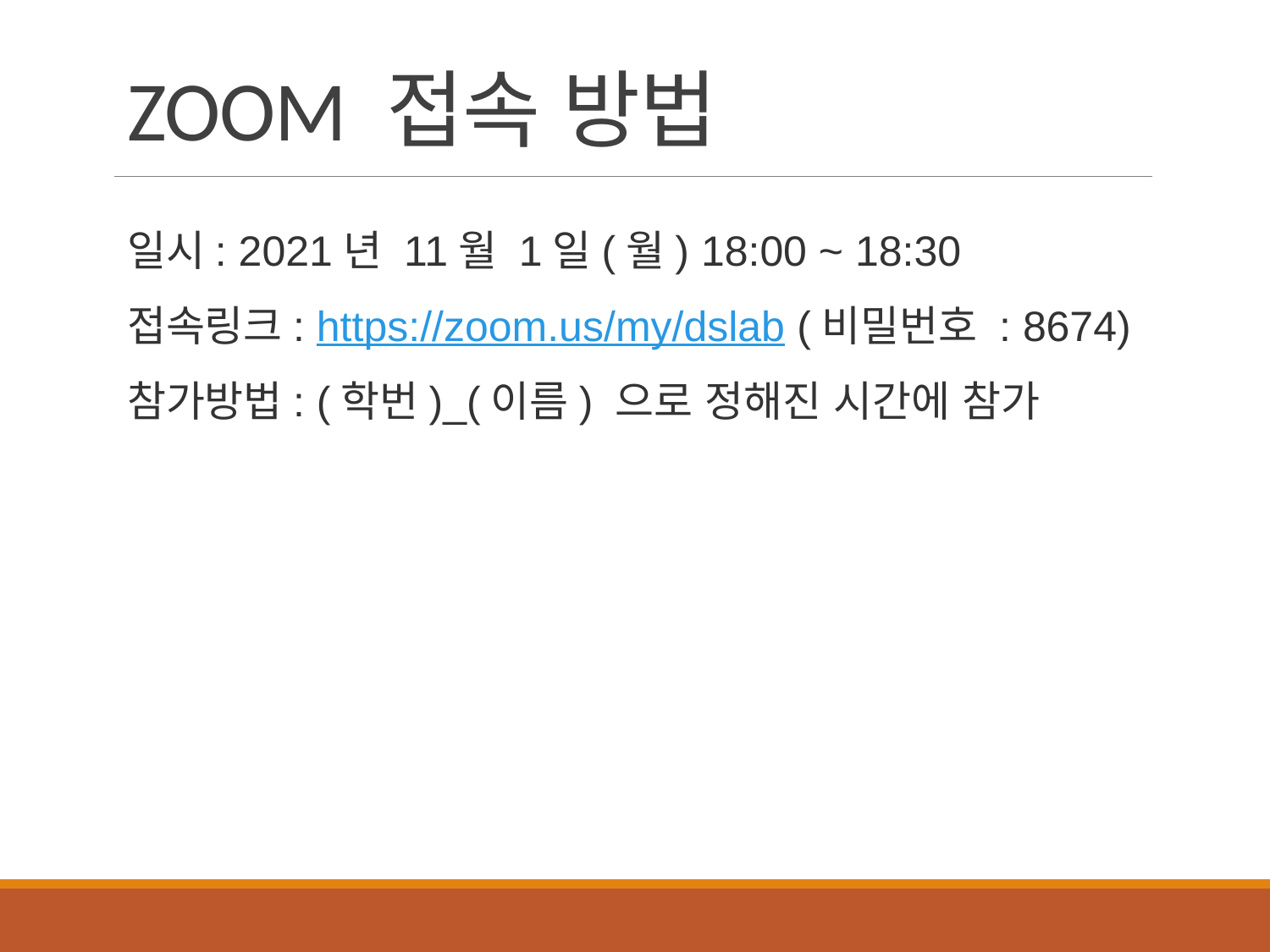

# ZOOM 접속 방법
일시: 2021년 11월 1일(월) 18:00 ~ 18:30
접속링크: https://zoom.us/my/dslab (비밀번호 : 8674)
참가방법: (학번)_(이름) 으로 정해진 시간에 참가